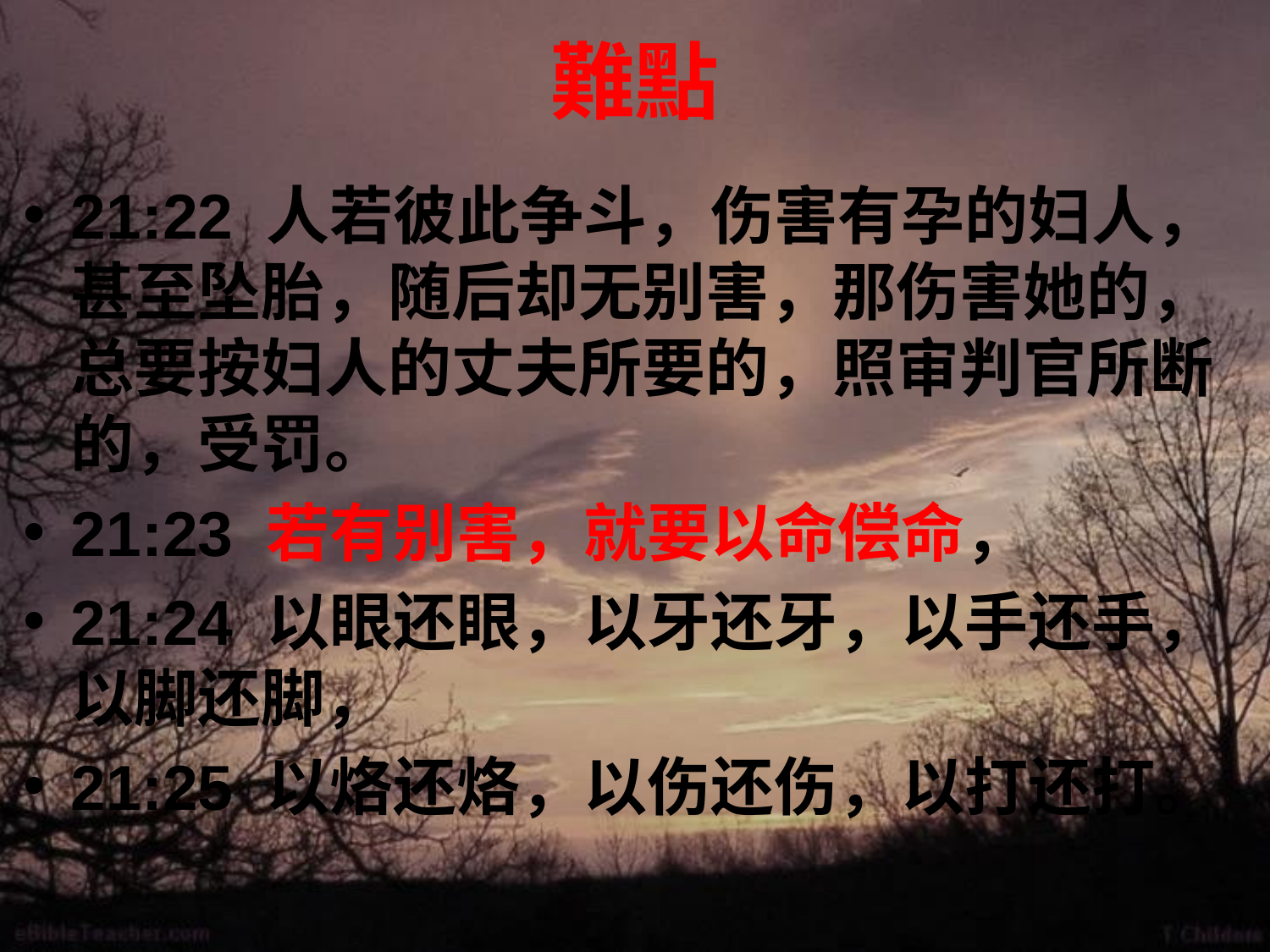

# 難點
21:22 人若彼此争斗，伤害有孕的妇人，甚至坠胎，随后却无别害，那伤害她的，总要按妇人的丈夫所要的，照审判官所断的，受罚。
21:23 若有别害，就要以命偿命，
21:24 以眼还眼，以牙还牙，以手还手，以脚还脚，
21:25 以烙还烙，以伤还伤，以打还打。